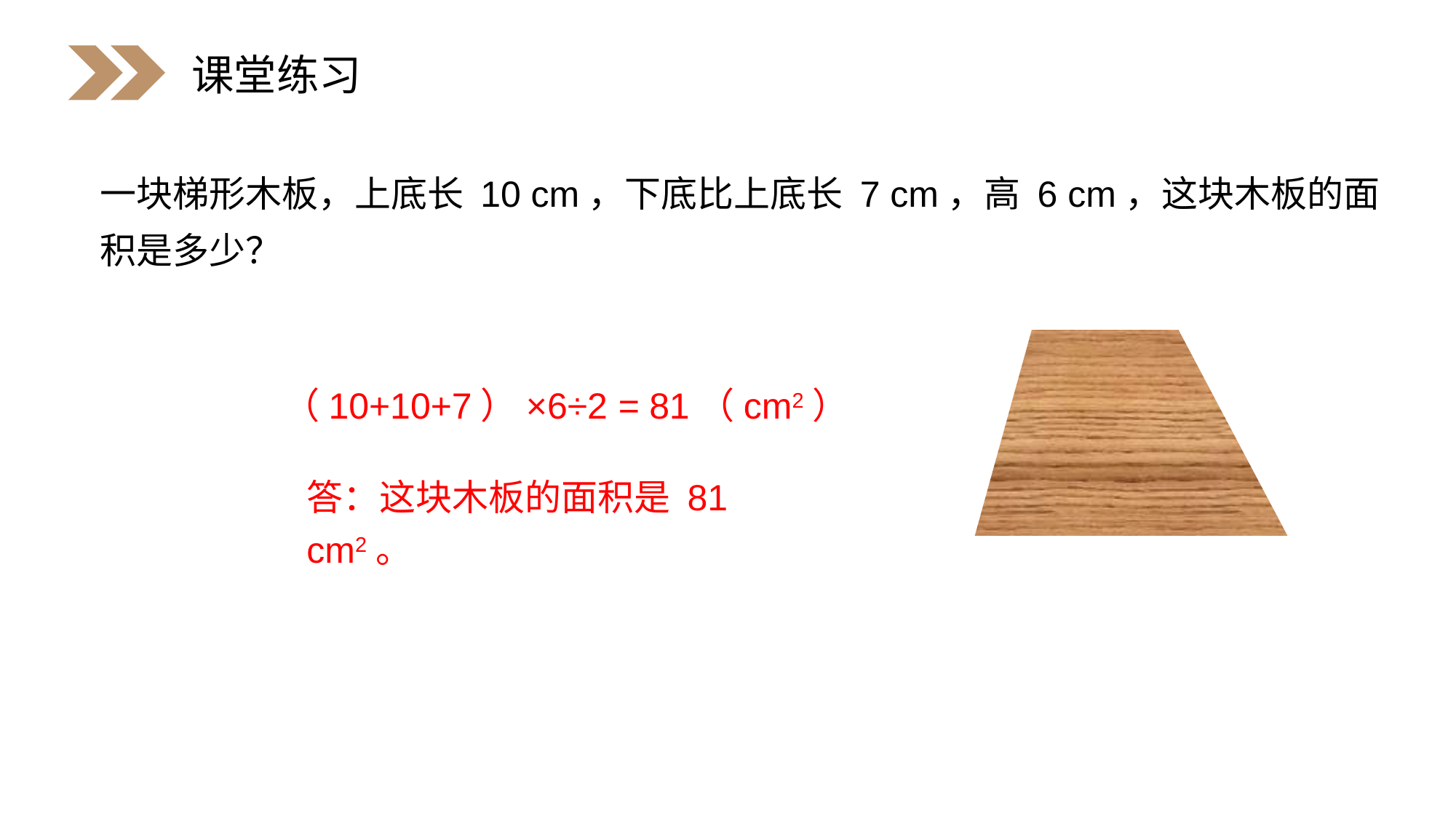

课堂练习
一块梯形木板，上底长 10 cm，下底比上底长 7 cm，高 6 cm，这块木板的面积是多少？

（10+10+7）×6÷2 = 81（cm2）
答：这块木板的面积是 81 cm2。